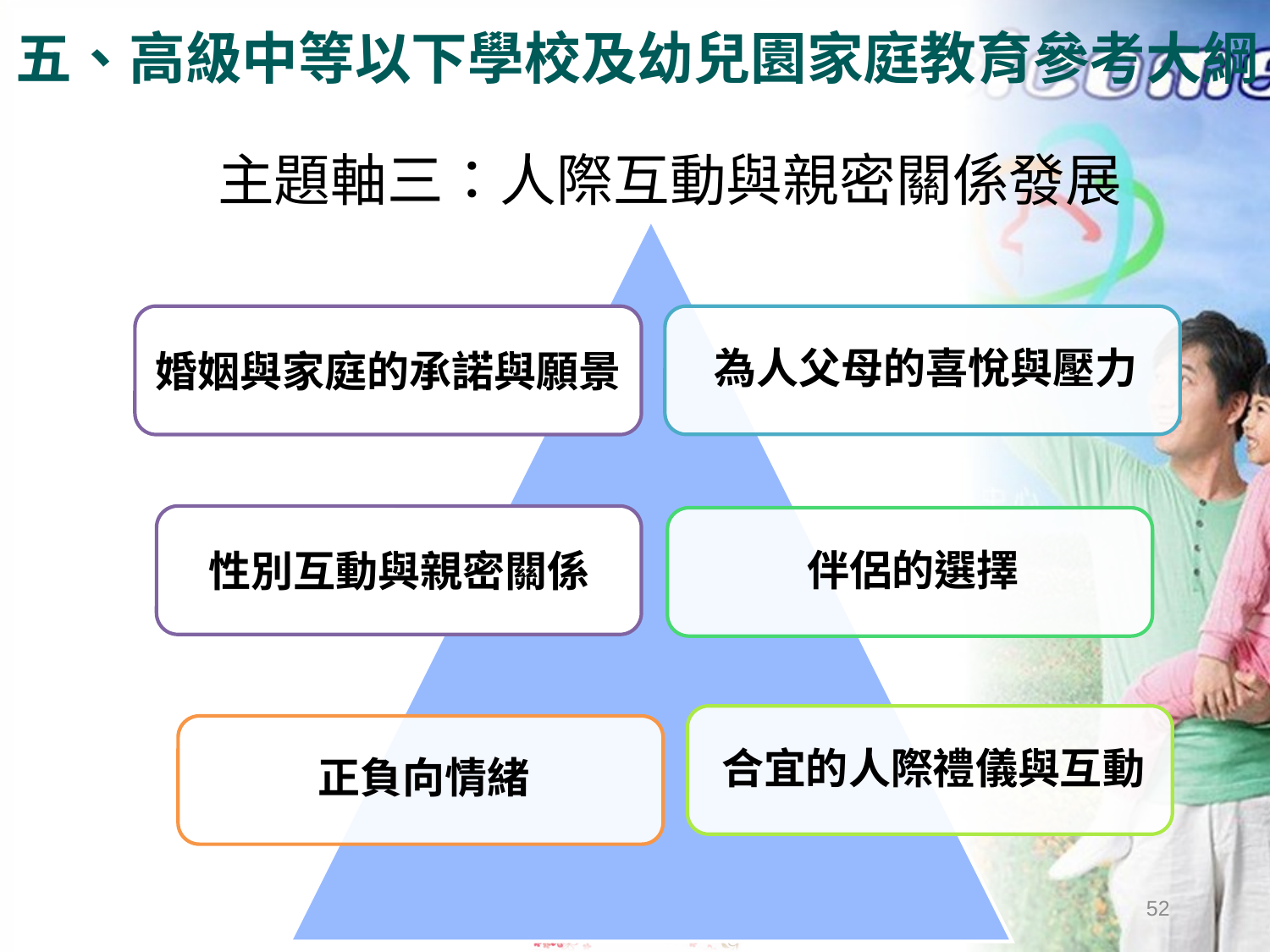

五、高級中等以下學校及幼兒園家庭教育參考大綱
主題軸三：人際互動與親密關係發展
為人父母的喜悅與壓力
伴侶的選擇
合宜的人際禮儀與互動
正負向情緒
婚姻與家庭的承諾與願景
性別互動與親密關係
52